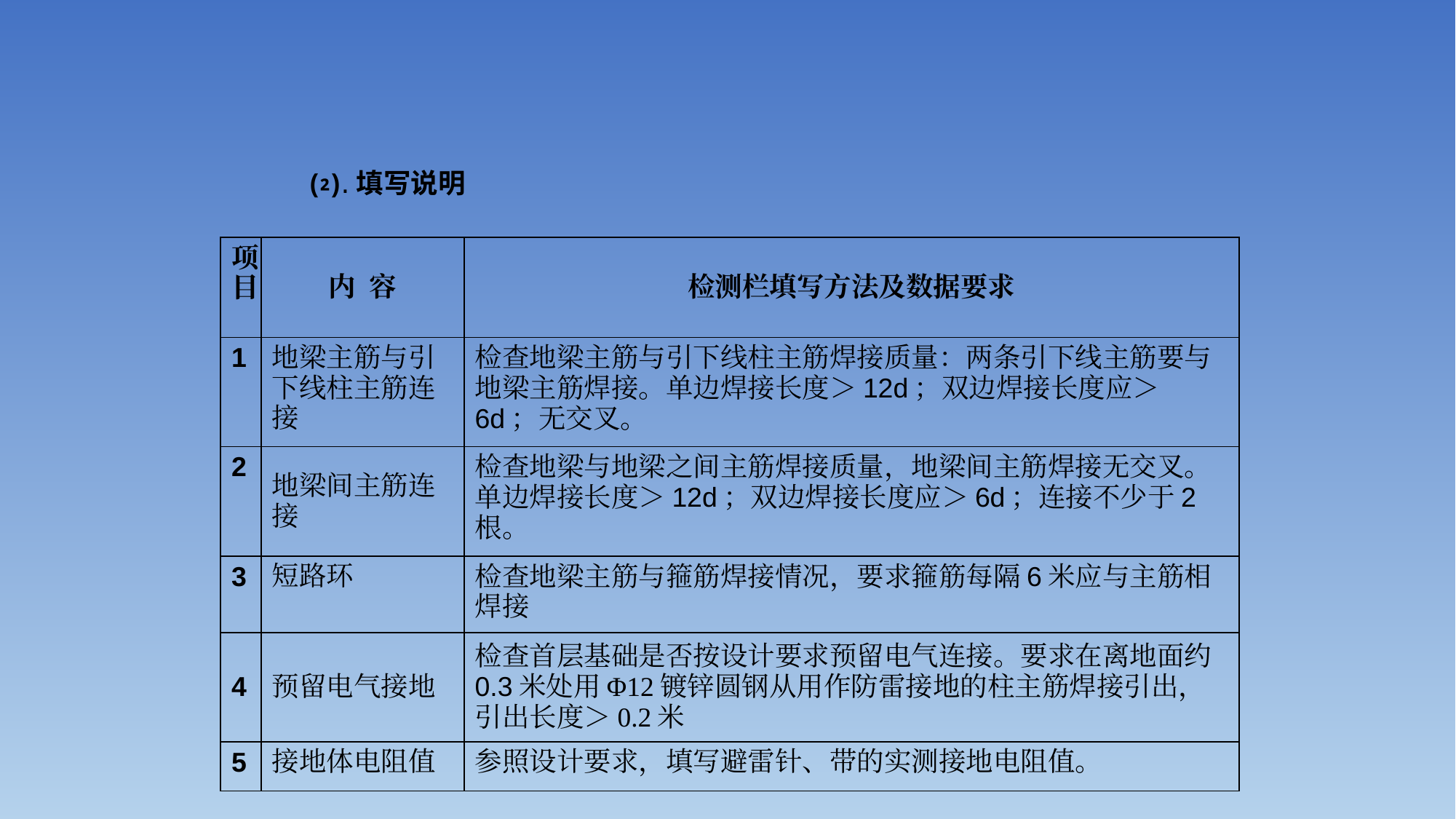

#
⑵.填写说明
| 项 目 | 内 容 | 检测栏填写方法及数据要求 |
| --- | --- | --- |
| 1 | 地梁主筋与引下线柱主筋连接 | 检查地梁主筋与引下线柱主筋焊接质量：两条引下线主筋要与地梁主筋焊接。单边焊接长度＞12d；双边焊接长度应＞6d；无交叉。 |
| 2 | 地梁间主筋连接 | 检查地梁与地梁之间主筋焊接质量，地梁间主筋焊接无交叉。单边焊接长度＞12d；双边焊接长度应＞6d；连接不少于2根。 |
| 3 | 短路环 | 检查地梁主筋与箍筋焊接情况，要求箍筋每隔6米应与主筋相焊接 |
| 4 | 预留电气接地 | 检查首层基础是否按设计要求预留电气连接。要求在离地面约0.3米处用Φ12镀锌圆钢从用作防雷接地的柱主筋焊接引出，引出长度＞0.2米 |
| 5 | 接地体电阻值 | 参照设计要求，填写避雷针、带的实测接地电阻值。 |